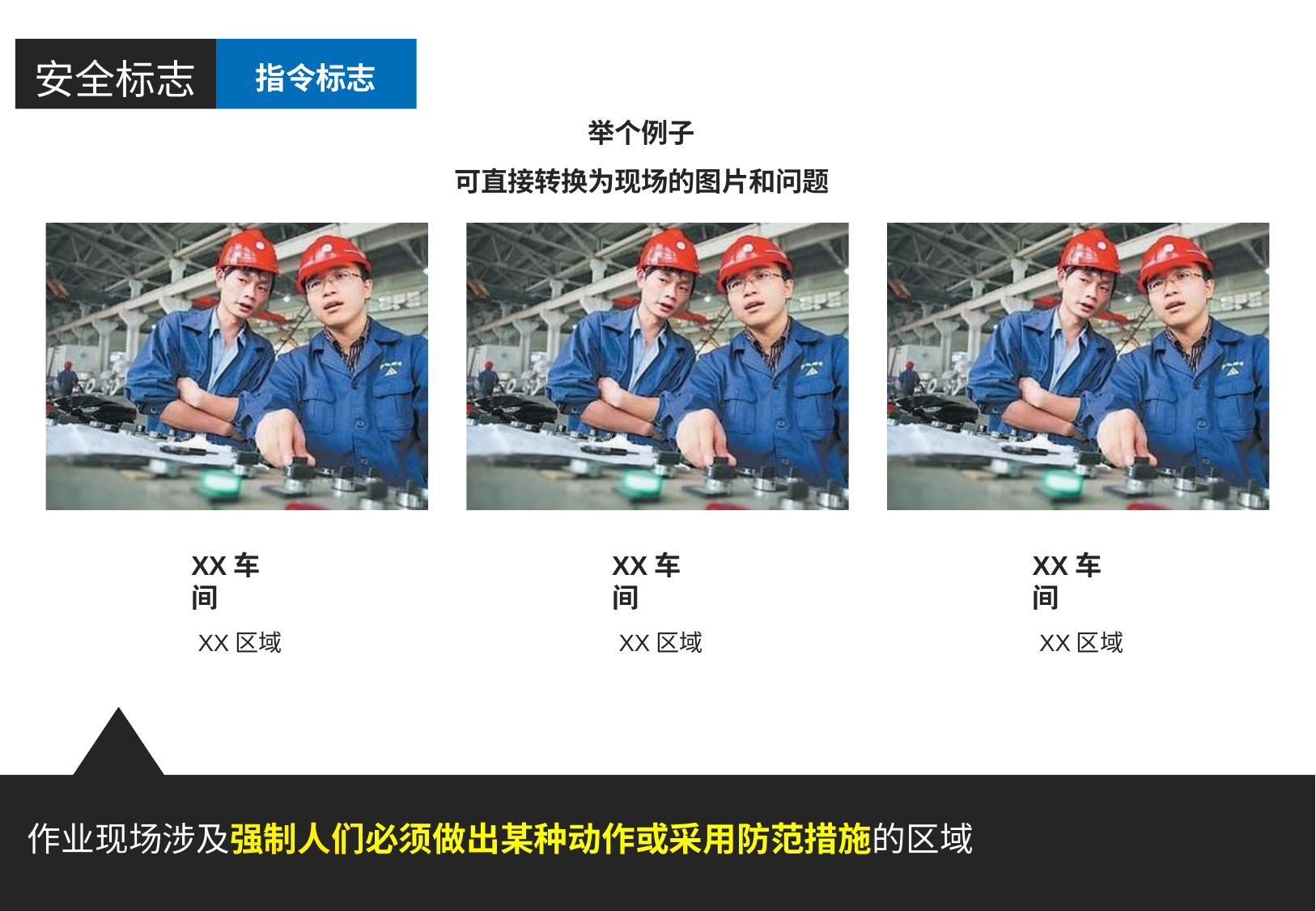

# 安全标志
指令标志
举个例子
可直接转换为现场的图片和问题

XX车间
XX区域
XX车间
XX区域
XX车间
XX区域

作业现场涉及强制人们必须做出某种动作或采用防范措施的区域